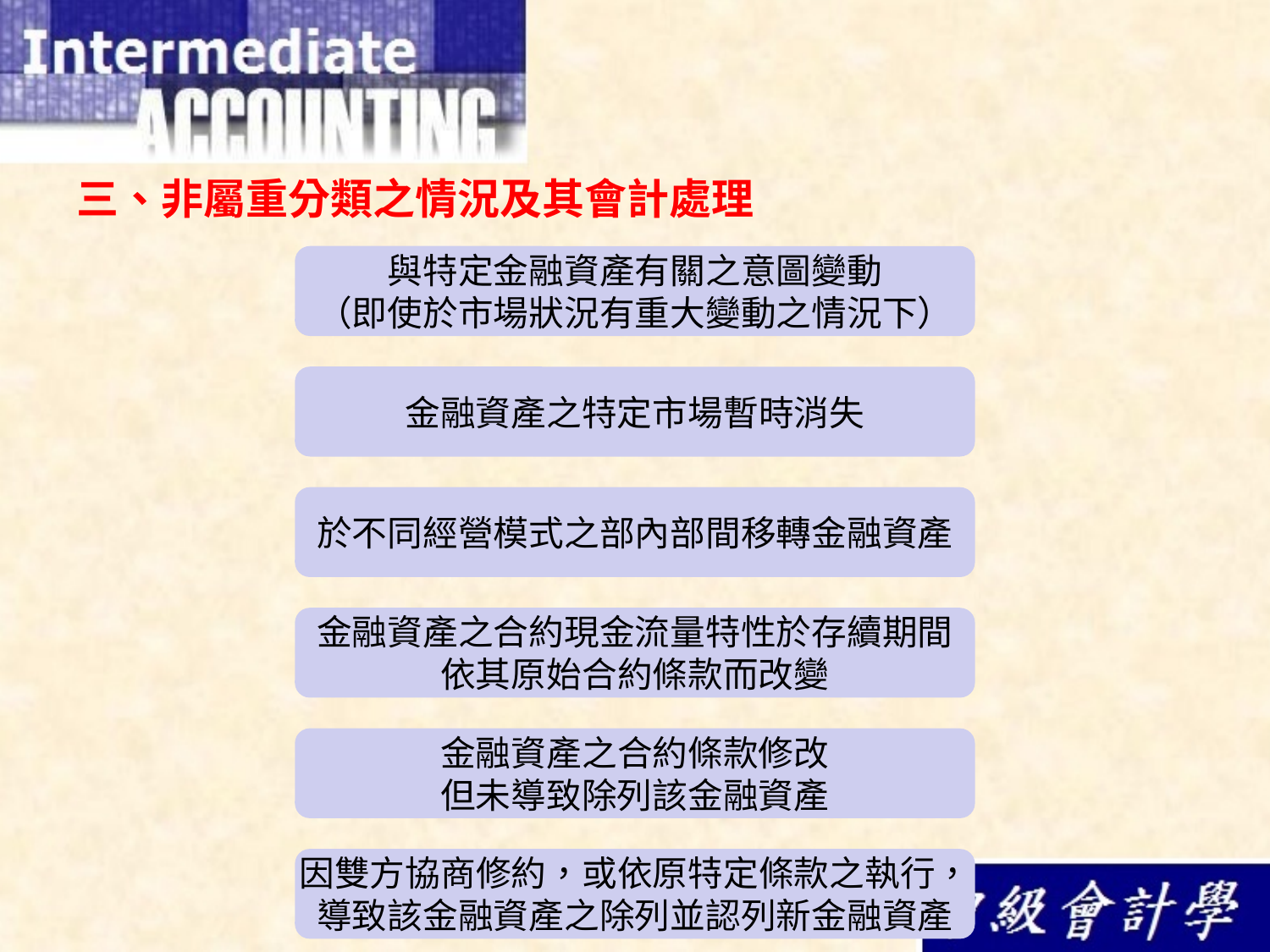

三、非屬重分類之情況及其會計處理
與特定金融資產有關之意圖變動
（即使於市場狀況有重大變動之情況下）
金融資產之特定市場暫時消失
於不同經營模式之部內部間移轉金融資產
金融資產之合約現金流量特性於存續期間
依其原始合約條款而改變
金融資產之合約條款修改
但未導致除列該金融資產
因雙方協商修約，或依原特定條款之執行，
導致該金融資產之除列並認列新金融資產